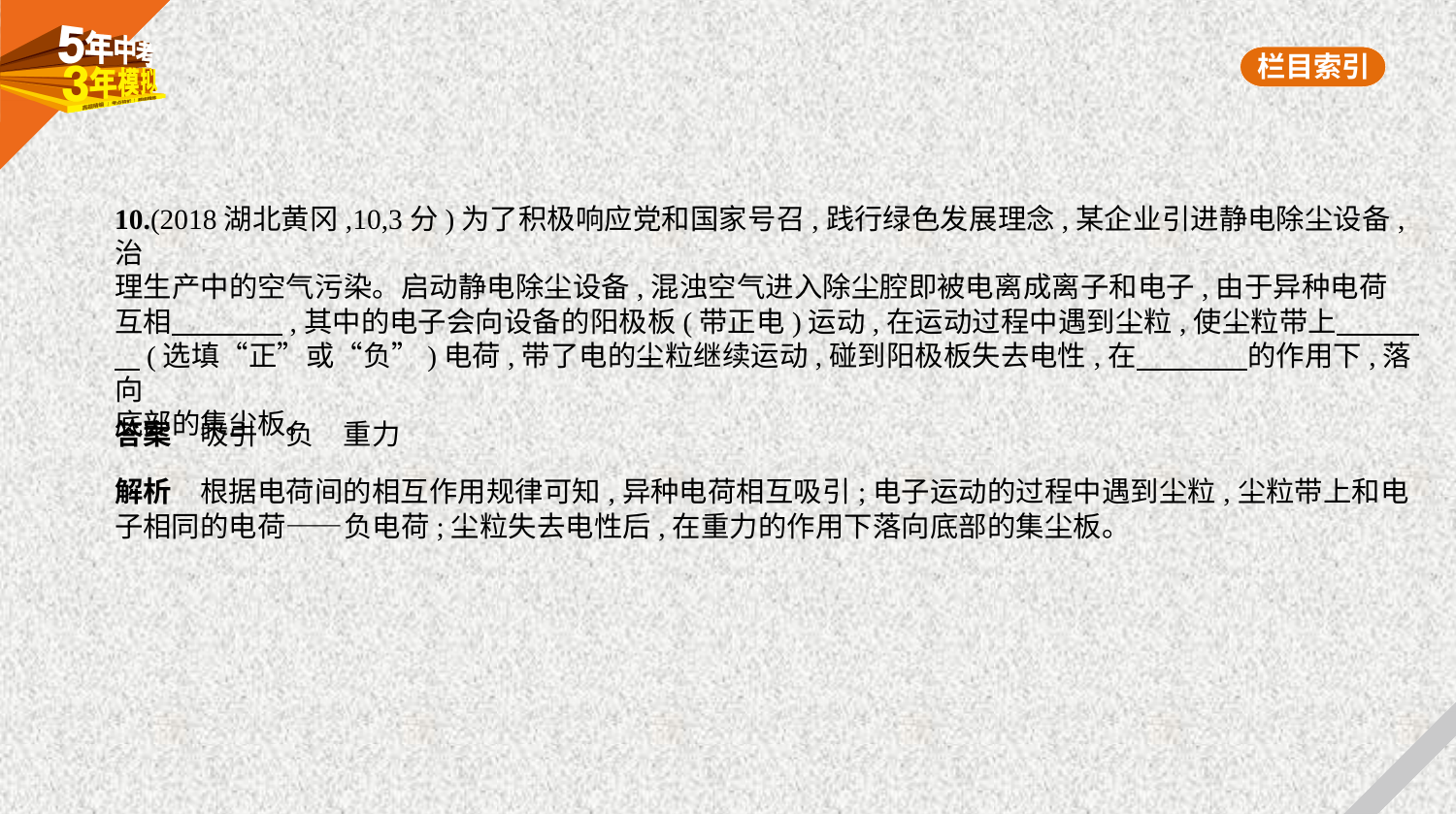

10.(2018湖北黄冈,10,3分)为了积极响应党和国家号召,践行绿色发展理念,某企业引进静电除尘设备,治
理生产中的空气污染。启动静电除尘设备,混浊空气进入除尘腔即被电离成离子和电子,由于异种电荷
互相　　　    ,其中的电子会向设备的阳极板(带正电)运动,在运动过程中遇到尘粒,使尘粒带上　　    
    (选填“正”或“负”)电荷,带了电的尘粒继续运动,碰到阳极板失去电性,在　　　    的作用下,落向
底部的集尘板。
答案　吸引　负　重力
解析　根据电荷间的相互作用规律可知,异种电荷相互吸引;电子运动的过程中遇到尘粒,尘粒带上和电
子相同的电荷——负电荷;尘粒失去电性后,在重力的作用下落向底部的集尘板。